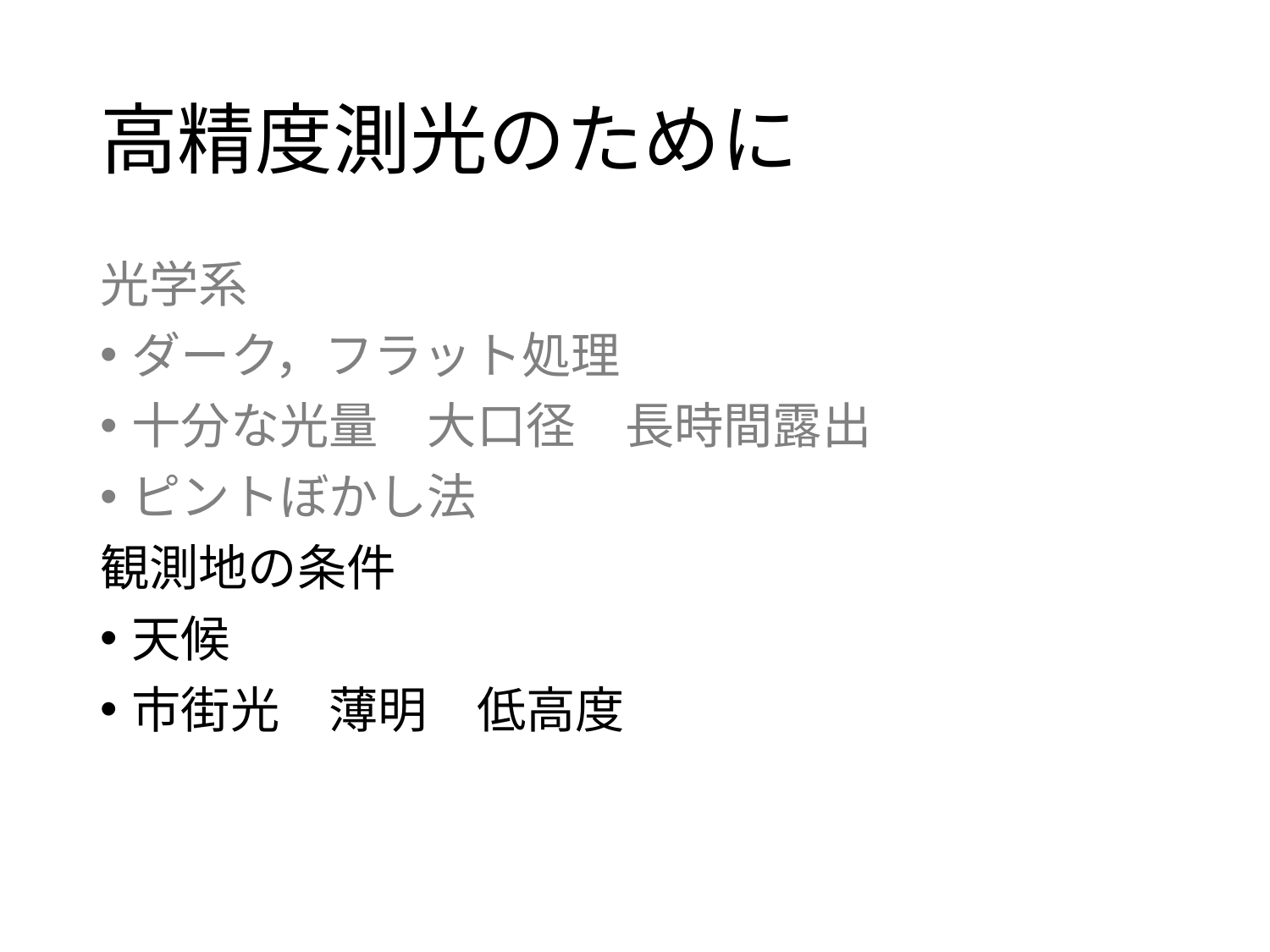

# 高精度測光のために
光学系
ダーク，フラット処理
十分な光量　大口径　長時間露出
ピントぼかし法
観測地の条件
天候
市街光　薄明　低高度